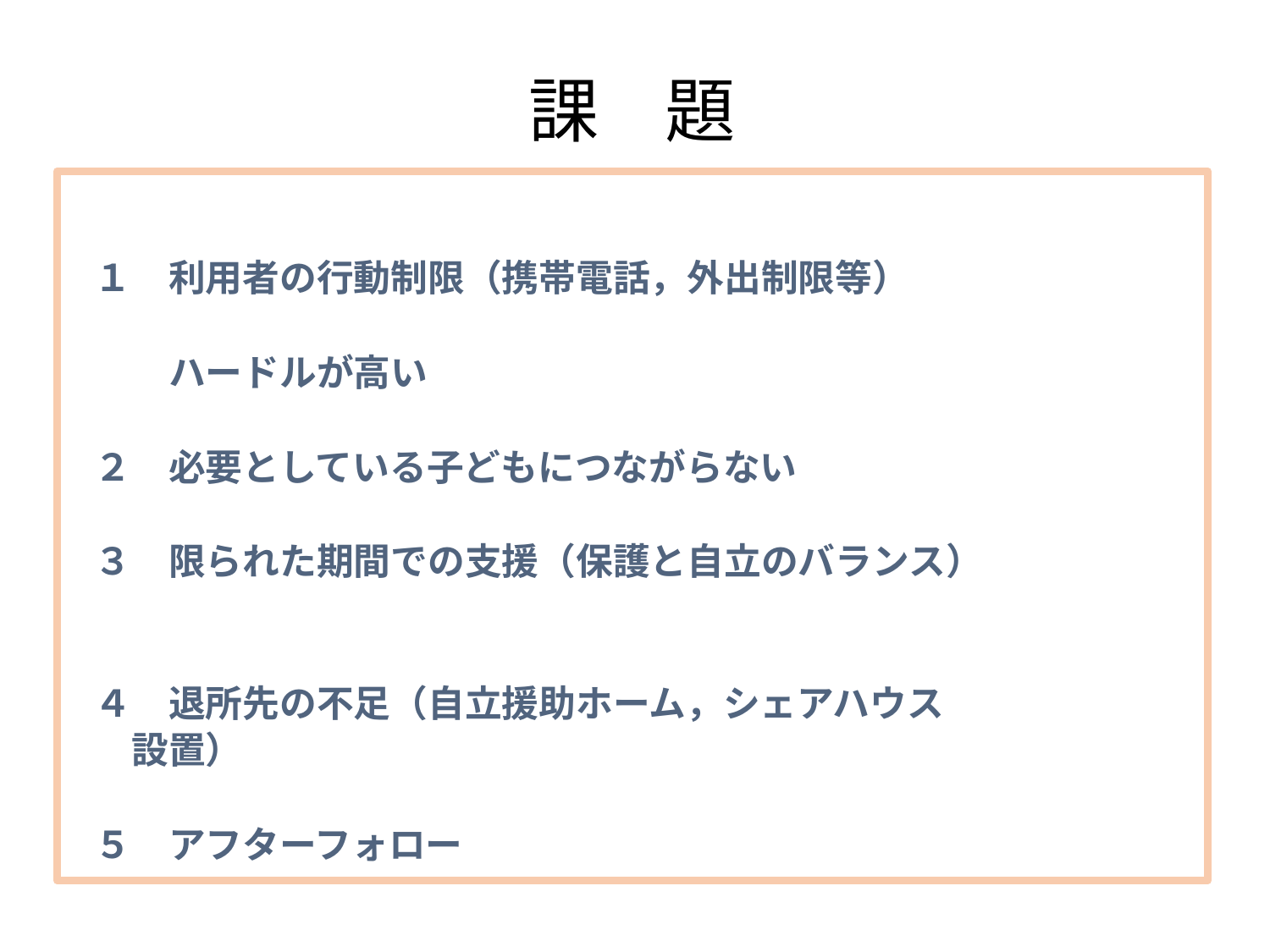

# 課　題

　１　利用者の行動制限（携帯電話，外出制限等）

　　　ハードルが高い

　２　必要としている子どもにつながらない

　３　限られた期間での支援（保護と自立のバランス）

　４　退所先の不足（自立援助ホーム，シェアハウス
　　設置）

　５　アフターフォロー